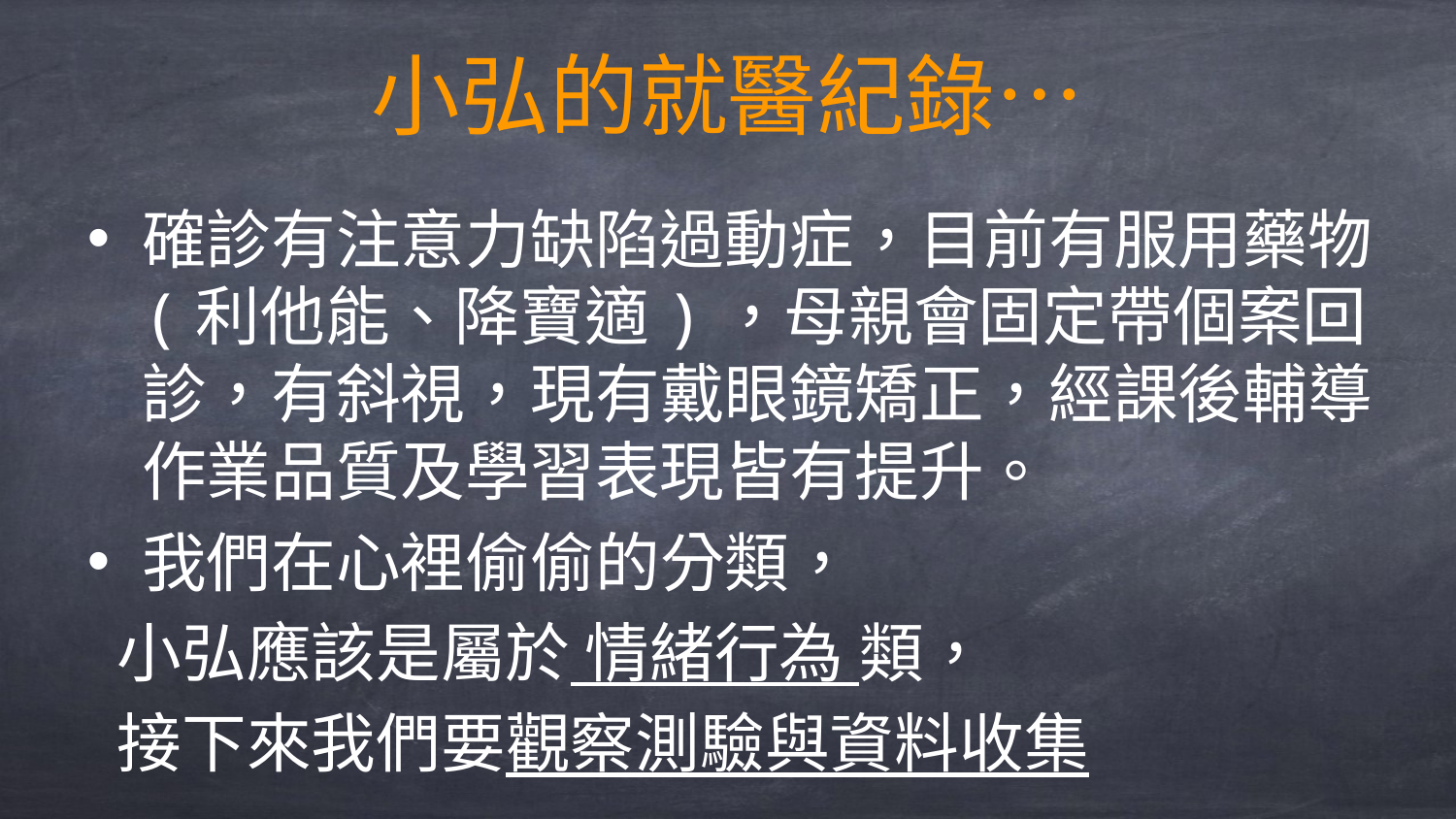

# 小弘的就醫紀錄…
確診有注意力缺陷過動症，目前有服用藥物(利他能、降寶適)，母親會固定帶個案回診，有斜視，現有戴眼鏡矯正，經課後輔導作業品質及學習表現皆有提升。
我們在心裡偷偷的分類，
 小弘應該是屬於 情緒行為 類，
 接下來我們要觀察測驗與資料收集
_。